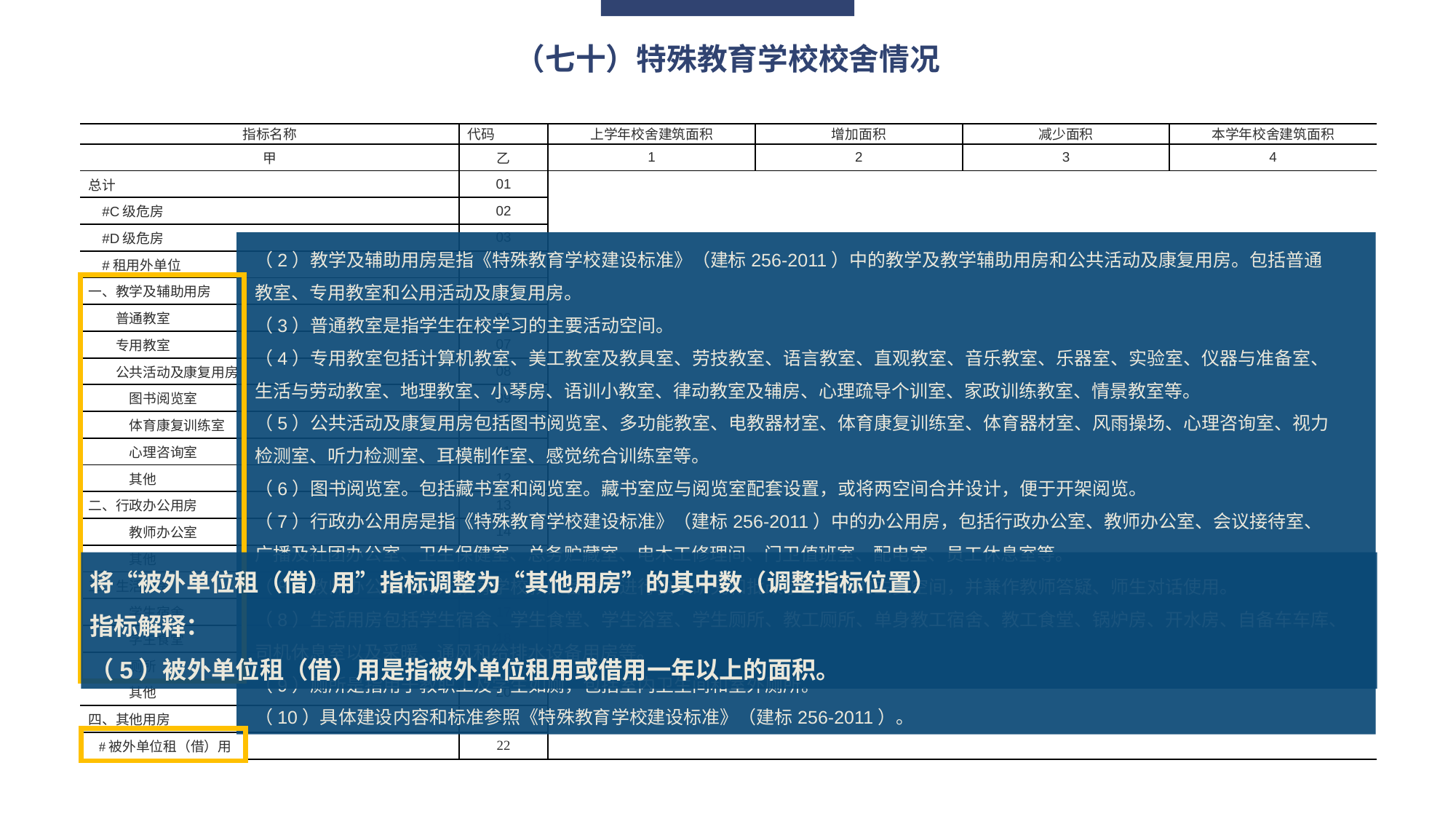

（七十）特殊教育学校校舍情况
| 指标名称 | 代码 | 上学年校舍建筑面积 | 增加面积 | 减少面积 | 本学年校舍建筑面积 |
| --- | --- | --- | --- | --- | --- |
| 甲 | 乙 | 1 | 2 | 3 | 4 |
| 总计 | 01 |  |  |  |  |
| #C级危房 | 02 |  |  |  |  |
| #D级危房 | 03 |  |  |  |  |
| #租用外单位 | 04 |  |  |  |  |
| 一、教学及辅助用房 | 05 |  |  |  |  |
| 普通教室 | 06 |  |  |  |  |
| 专用教室 | 07 |  |  |  |  |
| 公共活动及康复用房 | 08 |  |  |  |  |
| 图书阅览室 | 09 |  |  |  |  |
| 体育康复训练室 | 10 |  |  |  |  |
| 心理咨询室 | 11 |  |  |  |  |
| 其他 | 12 |  |  |  |  |
| 二、行政办公用房 | 13 |  |  |  |  |
| 教师办公室 | 14 |  |  |  |  |
| 其他 | 15 |  |  |  |  |
| 三、生活用房 | 16 |  |  |  |  |
| 学生宿舍 | 17 |  |  |  |  |
| 学生食堂 | 18 |  |  |  |  |
| 厕所 | 19 |  |  |  |  |
| 其他 | 20 |  |  |  |  |
| 四、其他用房 | 21 |  |  |  |  |
| #被外单位租（借）用 | 22 |  |  |  |  |
（2）教学及辅助用房是指《特殊教育学校建设标准》（建标256-2011）中的教学及教学辅助用房和公共活动及康复用房。包括普通教室、专用教室和公用活动及康复用房。
（3）普通教室是指学生在校学习的主要活动空间。
（4）专用教室包括计算机教室、美工教室及教具室、劳技教室、语言教室、直观教室、音乐教室、乐器室、实验室、仪器与准备室、生活与劳动教室、地理教室、小琴房、语训小教室、律动教室及辅房、心理疏导个训室、家政训练教室、情景教室等。
（5）公共活动及康复用房包括图书阅览室、多功能教室、电教器材室、体育康复训练室、体育器材室、风雨操场、心理咨询室、视力检测室、听力检测室、耳模制作室、感觉统合训练室等。
（6）图书阅览室。包括藏书室和阅览室。藏书室应与阅览室配套设置，或将两空间合并设计，便于开架阅览。
（7）行政办公用房是指《特殊教育学校建设标准》（建标256-2011）中的办公用房，包括行政办公室、教师办公室、会议接待室、广播及社团办公室、卫生保健室、总务贮藏室、电木工修理间、门卫值班室、配电室、员工休息室等。
（8）教师办公室是特殊教育学校教师备课、进行教学研究和批改学生作业的主要空间，并兼作教师答疑、师生对话使用。
（8）生活用房包括学生宿舍、学生食堂、学生浴室、学生厕所、教工厕所、单身教工宿舍、教工食堂、锅炉房、开水房、自备车车库、司机休息室以及采暖、通风和给排水设备用房等。
（9）厕所是指用于教职工及学生如厕，包括室内卫生间和室外厕所。
（10）具体建设内容和标准参照《特殊教育学校建设标准》（建标256-2011）。

将“被外单位租（借）用”指标调整为“其他用房”的其中数（调整指标位置）
指标解释：
（5）被外单位租（借）用是指被外单位租用或借用一年以上的面积。